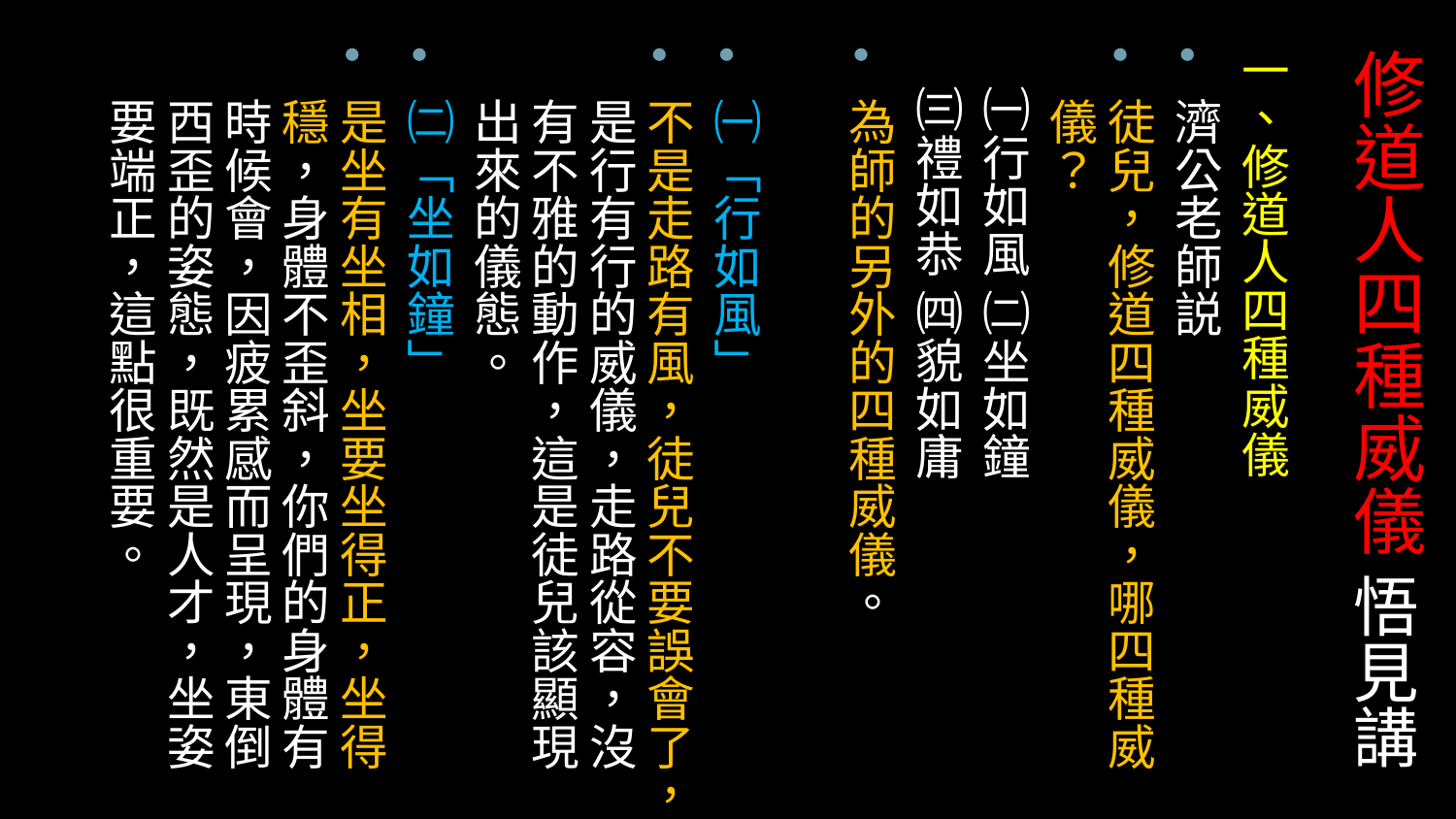

# 修道人四種威儀 悟見講
一、修道人四種威儀
濟公老師説
徒兒，修道四種威儀，哪四種威儀？
   ㈠行如風 ㈡坐如鐘
   ㈢禮如恭 ㈣貌如庸
為師的另外的四種威儀。

㈠「行如風」
不是走路有風，徒兒不要誤會了，是行有行的威儀，走路從容，沒有不雅的動作，這是徒兒該顯現出來的儀態。
㈡「坐如鐘」
是坐有坐相，坐要坐得正，坐得穩，身體不歪斜，你們的身體有時候會，因疲累感而呈現，東倒西歪的姿態，既然是人才，坐姿要端正，這點很重要。